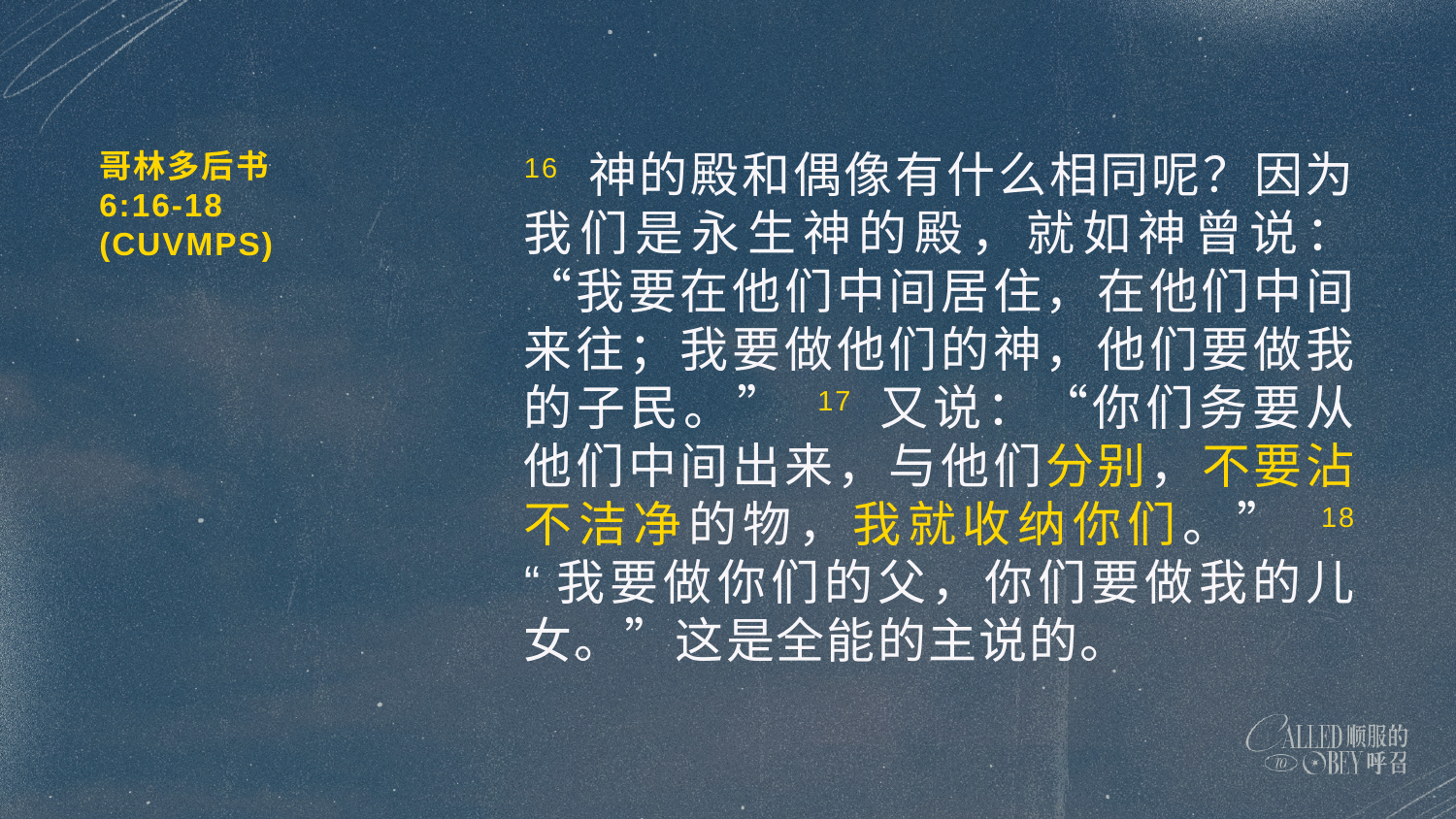

16 神的殿和偶像有什么相同呢？因为我们是永生神的殿，就如神曾说：“我要在他们中间居住，在他们中间来往；我要做他们的神，他们要做我的子民。” 17 又说：“你们务要从他们中间出来，与他们分别，不要沾不洁净的物，我就收纳你们。” 18 “我要做你们的父，你们要做我的儿女。”这是全能的主说的。
哥林多后书
6:16-18
(CUVMPS)